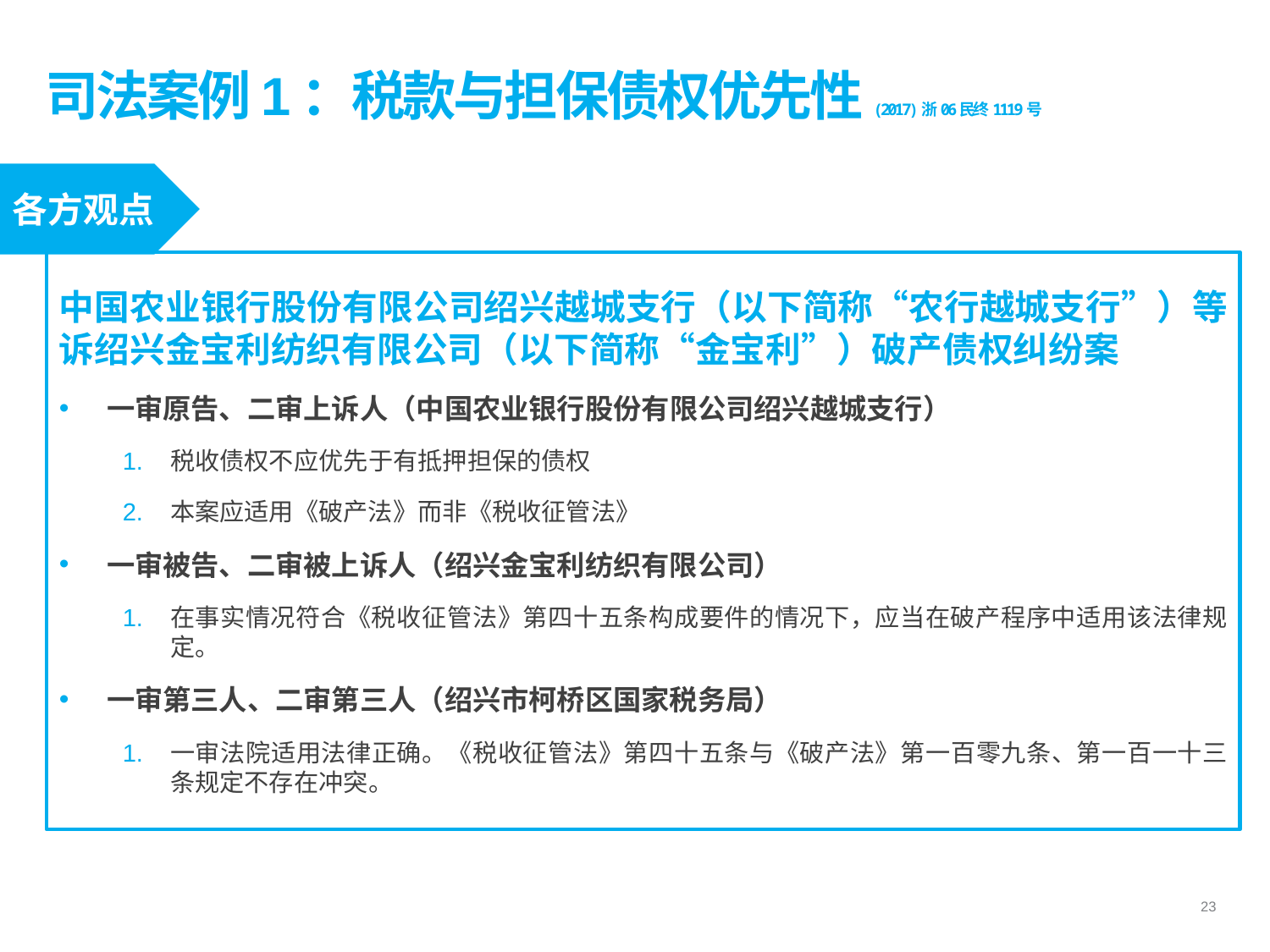

# 司法案例1：税款与担保债权优先性(2017)浙06民终1119号
各方观点
中国农业银行股份有限公司绍兴越城支行（以下简称“农行越城支行”）等诉绍兴金宝利纺织有限公司（以下简称“金宝利”）破产债权纠纷案
一审原告、二审上诉人（中国农业银行股份有限公司绍兴越城支行）
税收债权不应优先于有抵押担保的债权
本案应适用《破产法》而非《税收征管法》
一审被告、二审被上诉人（绍兴金宝利纺织有限公司）
在事实情况符合《税收征管法》第四十五条构成要件的情况下，应当在破产程序中适用该法律规定。
一审第三人、二审第三人（绍兴市柯桥区国家税务局）
一审法院适用法律正确。《税收征管法》第四十五条与《破产法》第一百零九条、第一百一十三条规定不存在冲突。
23